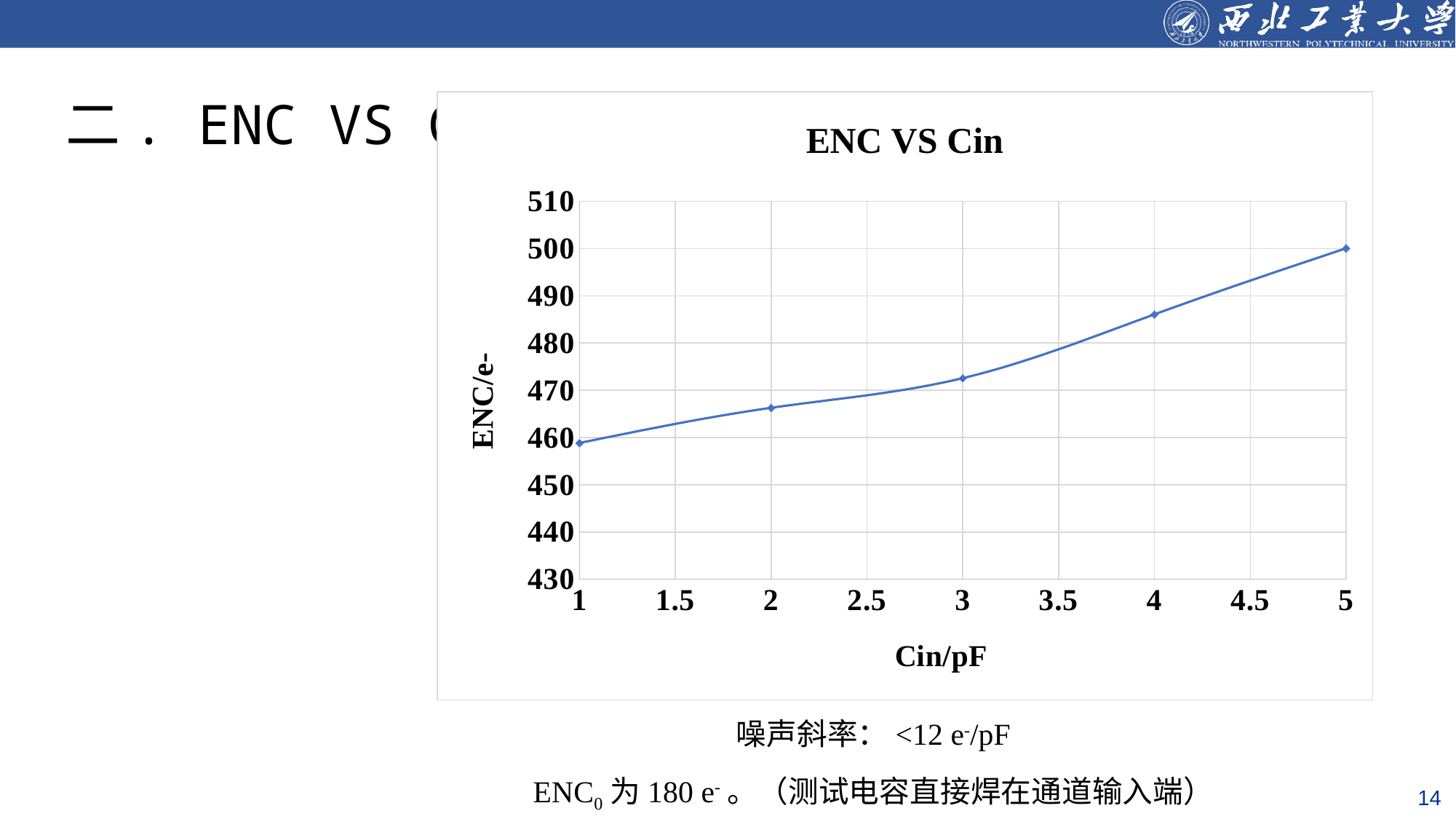

# 二. ENC VS Cin

### Chart: ENC VS Cin

| Category |  |
|---|---|
噪声斜率：<12 e-/pF
ENC0为180 e-。（测试电容直接焊在通道输入端）
14